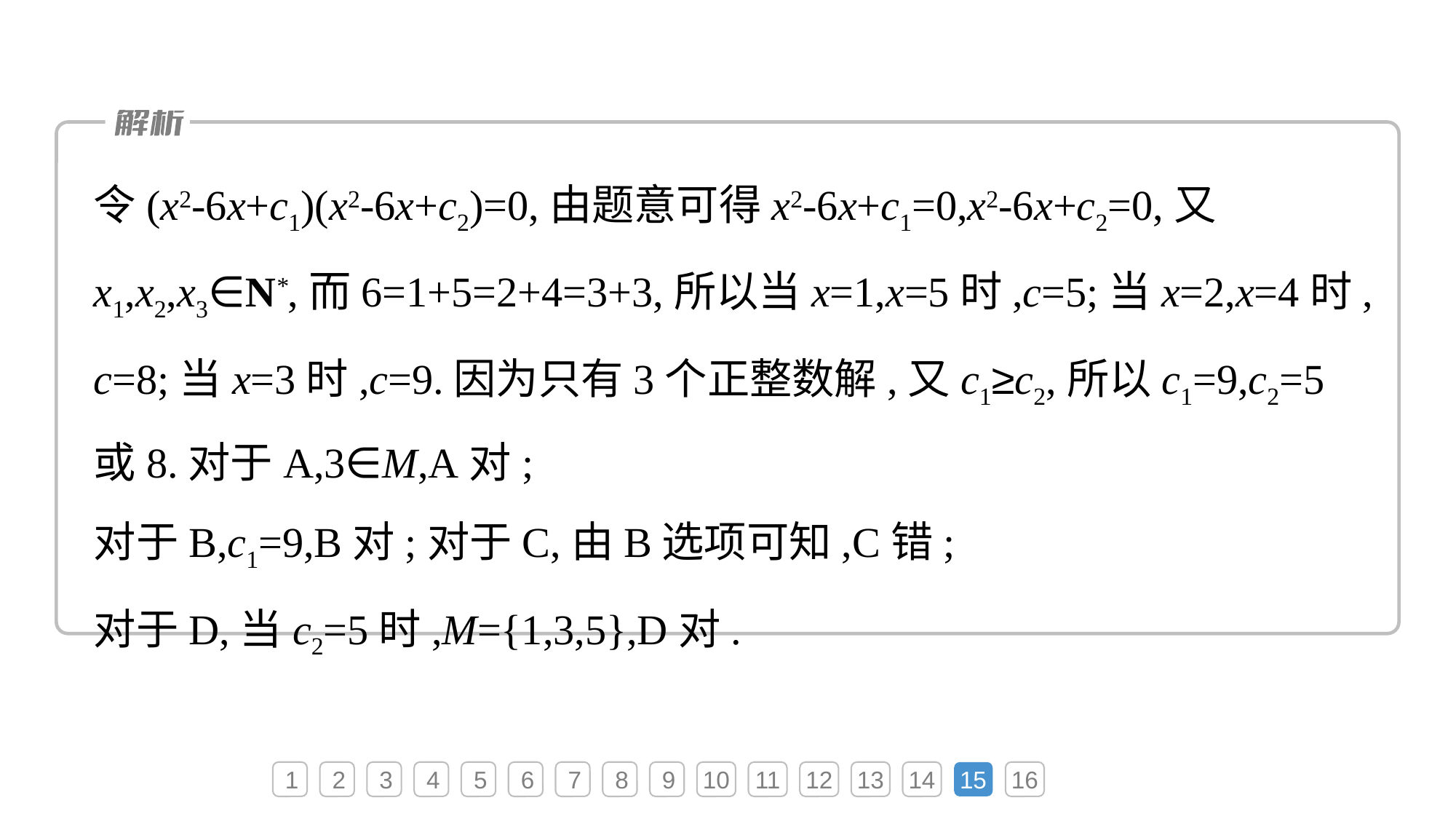

令(x2-6x+c1)(x2-6x+c2)=0,由题意可得x2-6x+c1=0,x2-6x+c2=0,又x1,x2,x3∈N*,而6=1+5=2+4=3+3,所以当x=1,x=5时,c=5;当x=2,x=4时,c=8;当x=3时,c=9.因为只有3个正整数解,又c1≥c2,所以c1=9,c2=5或8.对于A,3∈M,A对;
对于B,c1=9,B对;对于C,由B选项可知,C错;
对于D,当c2=5时,M={1,3,5},D对.
1
2
3
4
5
6
7
8
9
10
11
12
13
14
15
16